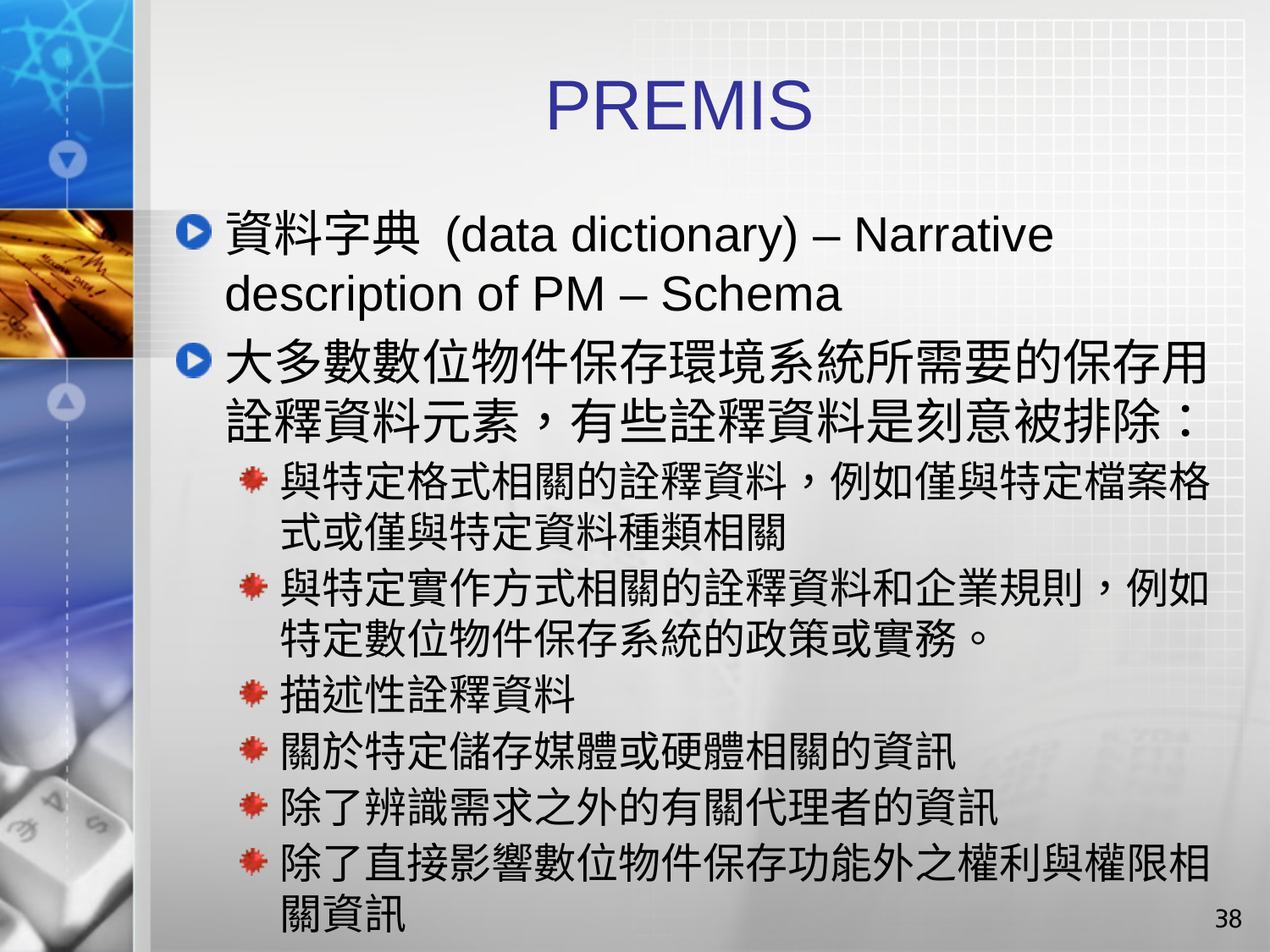

# PREMIS
資料字典 (data dictionary) – Narrative description of PM – Schema
大多數數位物件保存環境系統所需要的保存用詮釋資料元素，有些詮釋資料是刻意被排除：
與特定格式相關的詮釋資料，例如僅與特定檔案格式或僅與特定資料種類相關
與特定實作方式相關的詮釋資料和企業規則，例如特定數位物件保存系統的政策或實務。
描述性詮釋資料
關於特定儲存媒體或硬體相關的資訊
除了辨識需求之外的有關代理者的資訊
除了直接影響數位物件保存功能外之權利與權限相關資訊
38